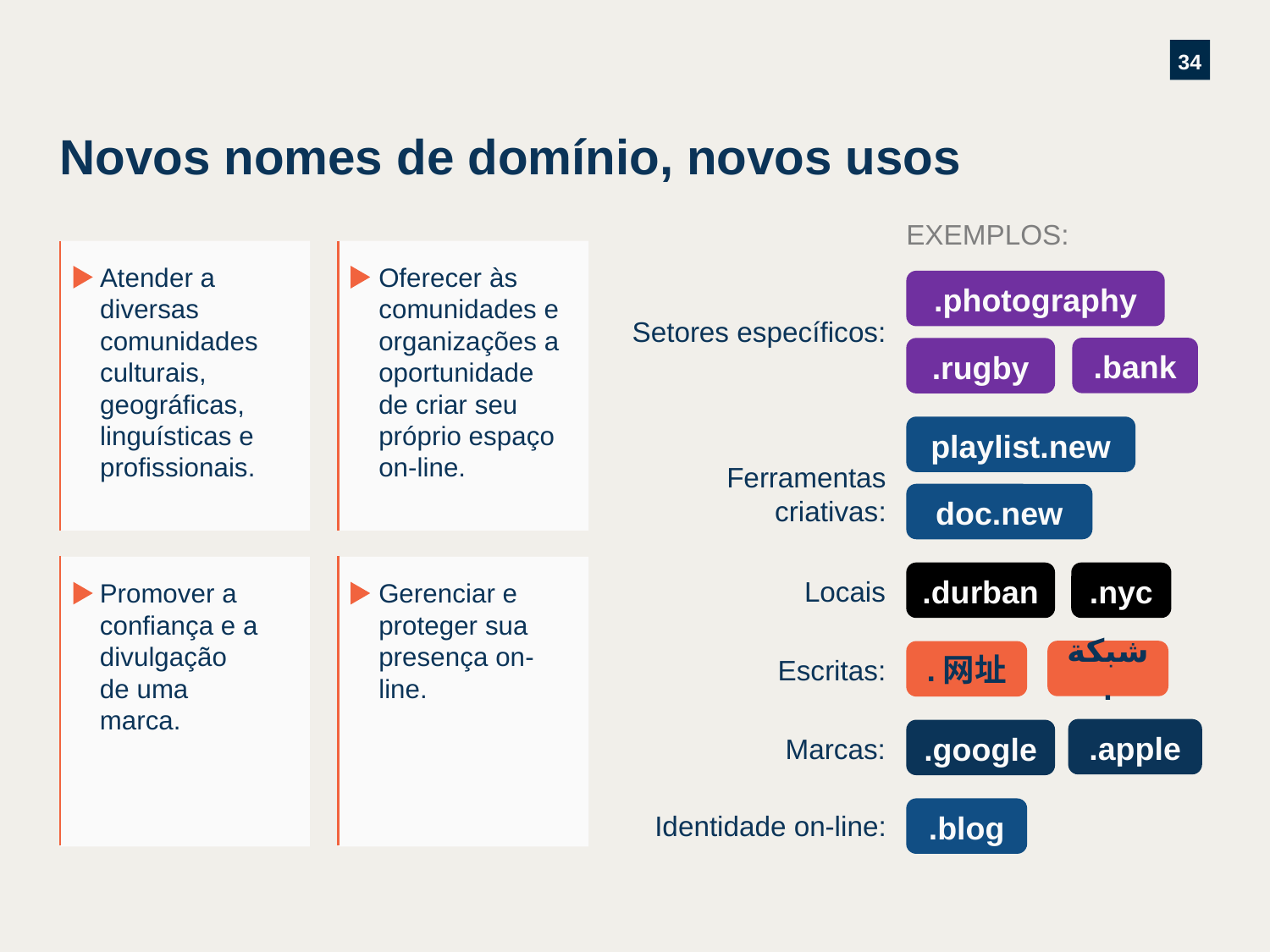

# Novos nomes de domínio, novos usos
EXEMPLOS:
Atender a diversas
comunidades culturais,
geográficas, linguísticas e profissionais.
Oferecer às comunidades e organizações a oportunidade de criar seu próprio espaço on-line.

.photography
Setores específicos:
.bank
.rugby
playlist.new
Ferramentas criativas:
doc.new
Promover a confiança e a divulgação de uma marca.
Gerenciar e proteger sua presença on-line.
.durban
.nyc
Locais

شبكة.
.网址
Escritas:
.apple
.google
Marcas:
.blog
Identidade on-line: